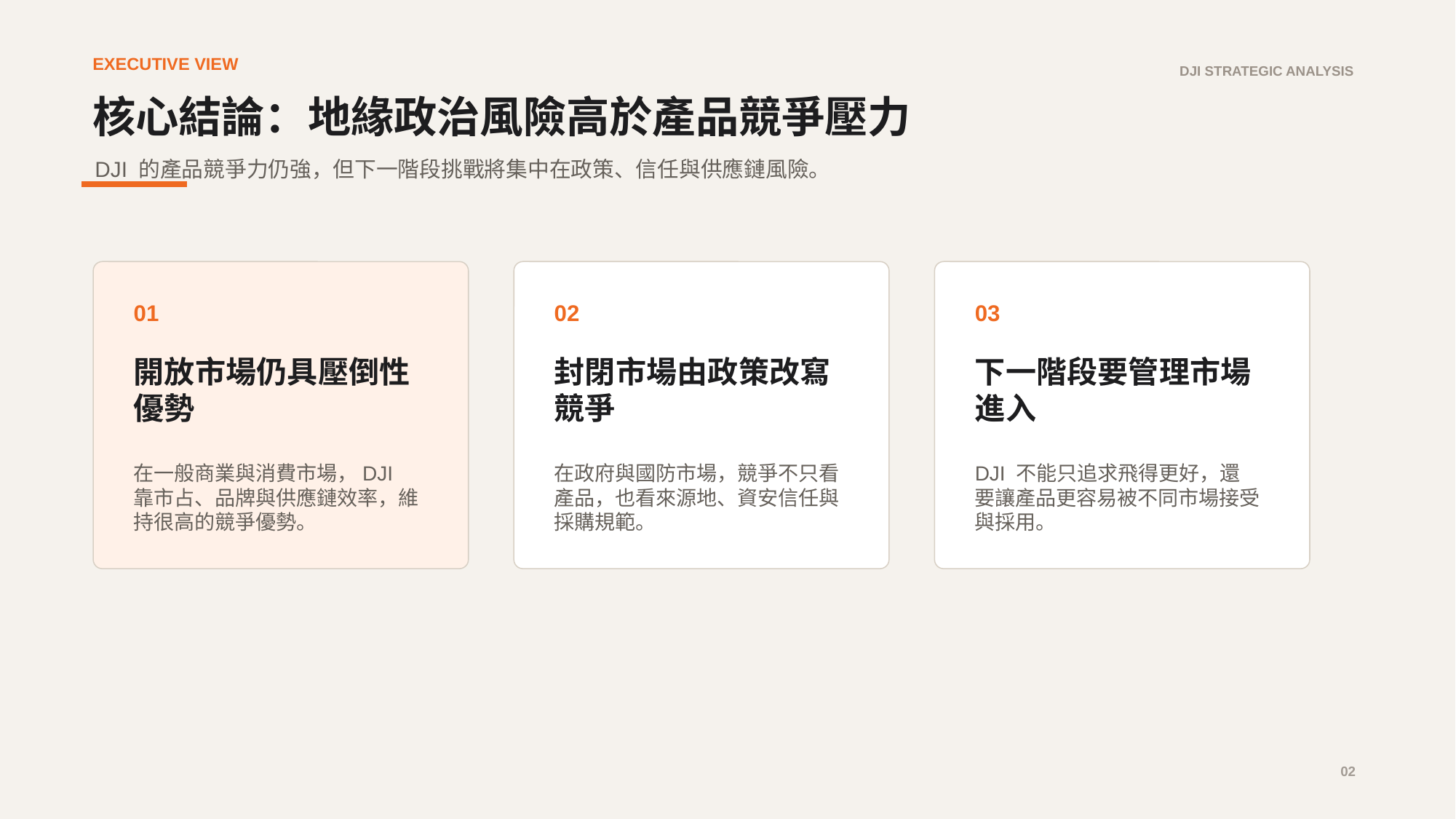

EXECUTIVE VIEW
DJI STRATEGIC ANALYSIS
核心結論：地緣政治風險高於產品競爭壓力
DJI 的產品競爭力仍強，但下一階段挑戰將集中在政策、信任與供應鏈風險。

01
02
03
開放市場仍具壓倒性優勢
封閉市場由政策改寫競爭
下一階段要管理市場進入
在一般商業與消費市場，DJI 靠市占、品牌與供應鏈效率，維持很高的競爭優勢。
在政府與國防市場，競爭不只看產品，也看來源地、資安信任與採購規範。
DJI 不能只追求飛得更好，還要讓產品更容易被不同市場接受與採用。
02